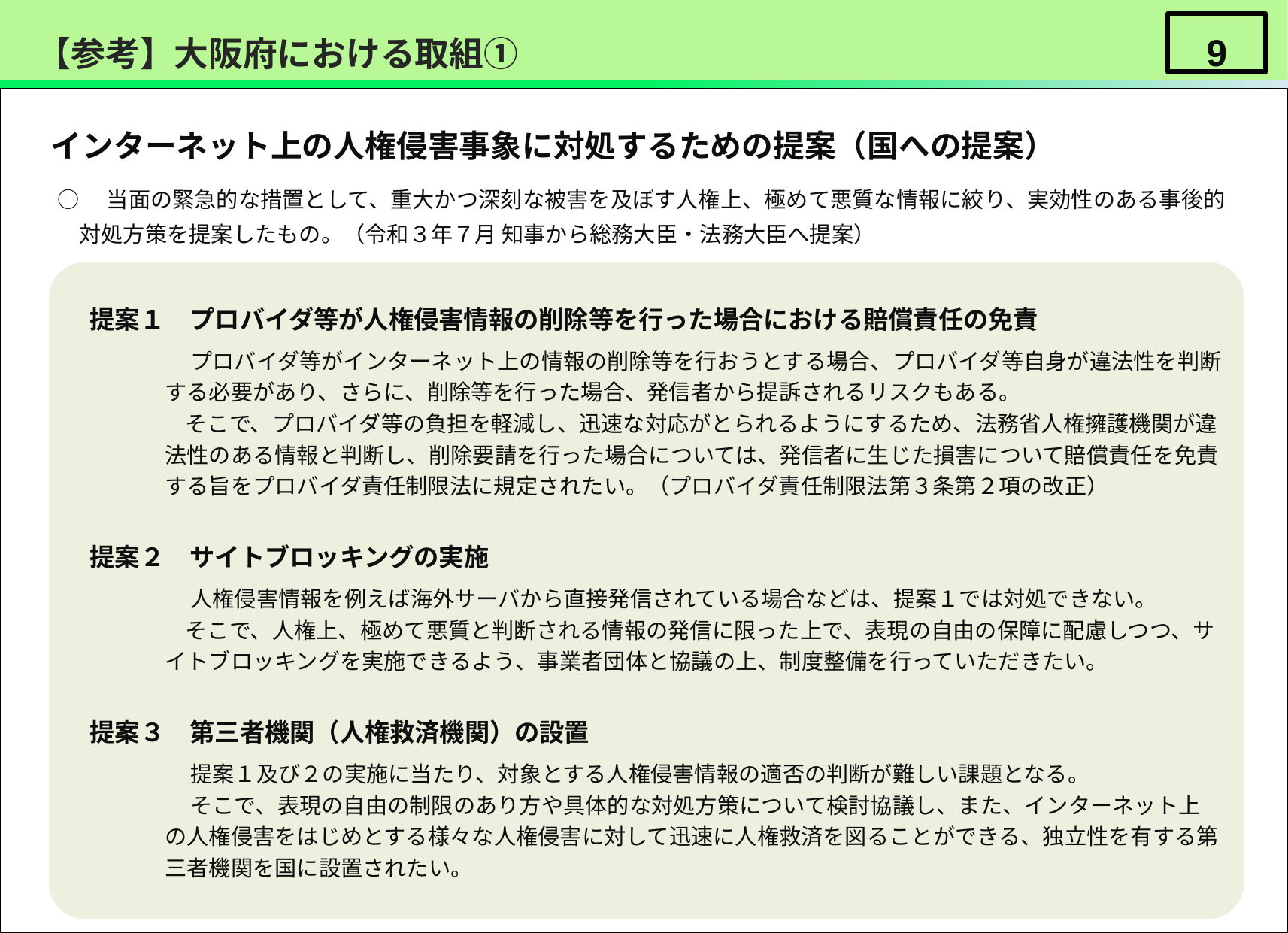

# 【参考】大阪府における取組①
9

　 インターネット上の人権侵害事象に対処するための提案（国への提案）

○　当面の緊急的な措置として、重大かつ深刻な被害を及ぼす人権上、極めて悪質な情報に絞り、実効性のある事後的対処方策を提案したもの。（令和３年７月 知事から総務大臣・法務大臣へ提案）
  提案１　プロバイダ等が人権侵害情報の削除等を行った場合における賠償責任の免責

 　　　　　プロバイダ等がインターネット上の情報の削除等を行おうとする場合、プロバイダ等自身が違法性を判断する必要があり、さらに、削除等を行った場合、発信者から提訴されるリスクもある。
　　　　 　そこで、プロバイダ等の負担を軽減し、迅速な対応がとられるようにするため、法務省人権擁護機関が違法性のある情報と判断し、削除要請を行った場合については、発信者に生じた損害について賠償責任を免責する旨をプロバイダ責任制限法に規定されたい。（プロバイダ責任制限法第３条第２項の改正）

  提案２　サイトブロッキングの実施

 　　　　　人権侵害情報を例えば海外サーバから直接発信されている場合などは、提案１では対処できない。
　　　　 　そこで、人権上、極めて悪質と判断される情報の発信に限った上で、表現の自由の保障に配慮しつつ、サイトブロッキングを実施できるよう、事業者団体と協議の上、制度整備を行っていただきたい。

  提案３　第三者機関（人権救済機関）の設置

 　　　　　提案１及び２の実施に当たり、対象とする人権侵害情報の適否の判断が難しい課題となる。
 　　　　　そこで、表現の自由の制限のあり方や具体的な対処方策について検討協議し、また、インターネット上の人権侵害をはじめとする様々な人権侵害に対して迅速に人権救済を図ることができる、独立性を有する第三者機関を国に設置されたい。